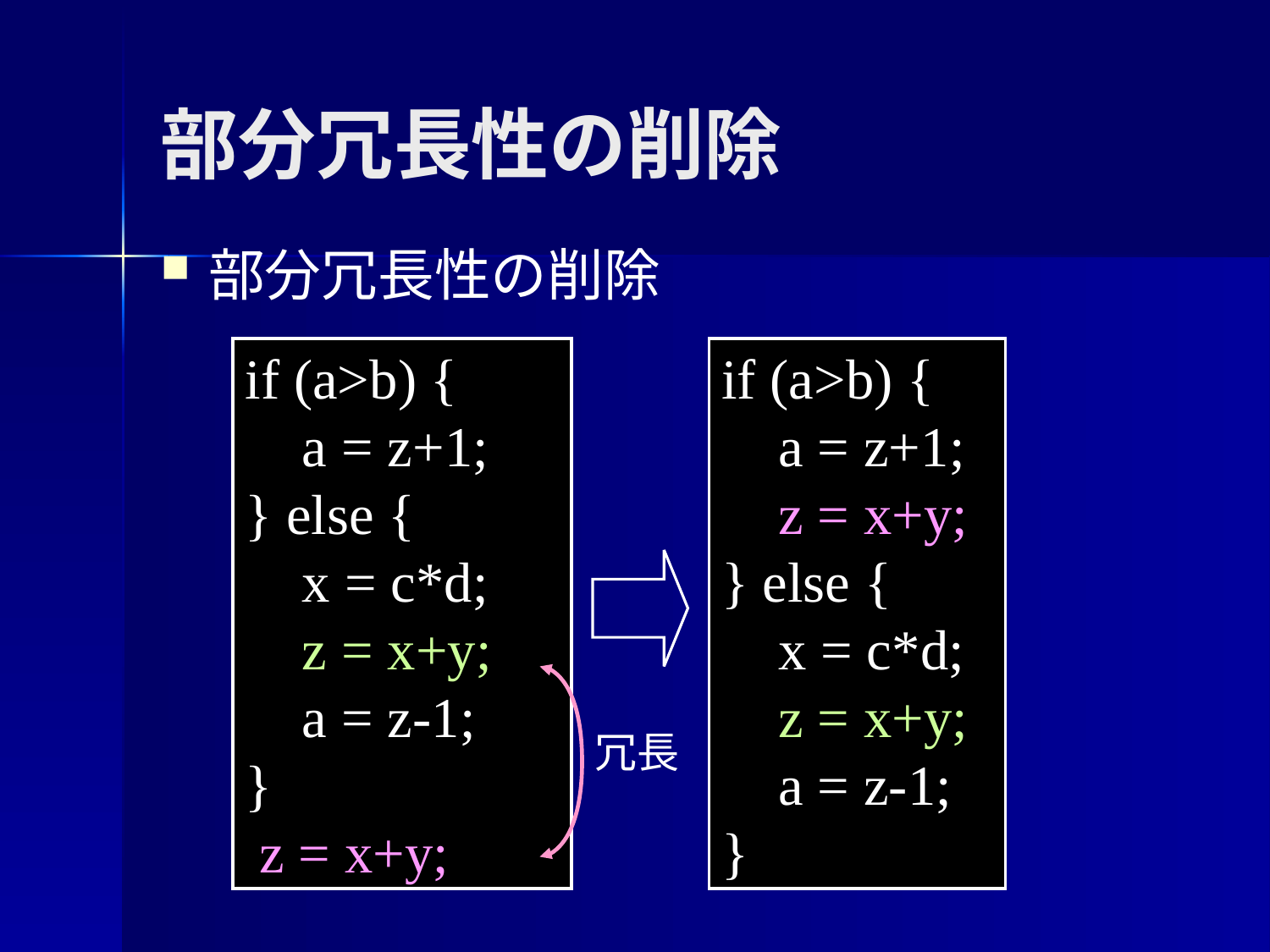

部分冗長性の削除
部分冗長性の削除
if (a>b) {
    a = z+1;
} else {
    x = c*d;
    z = x+y;
    a = z-1;
}
 z = x+y;
if (a>b) {
    a = z+1;
    z = x+y;
} else {
    x = c*d;
    z = x+y;
    a = z-1;
}

冗長